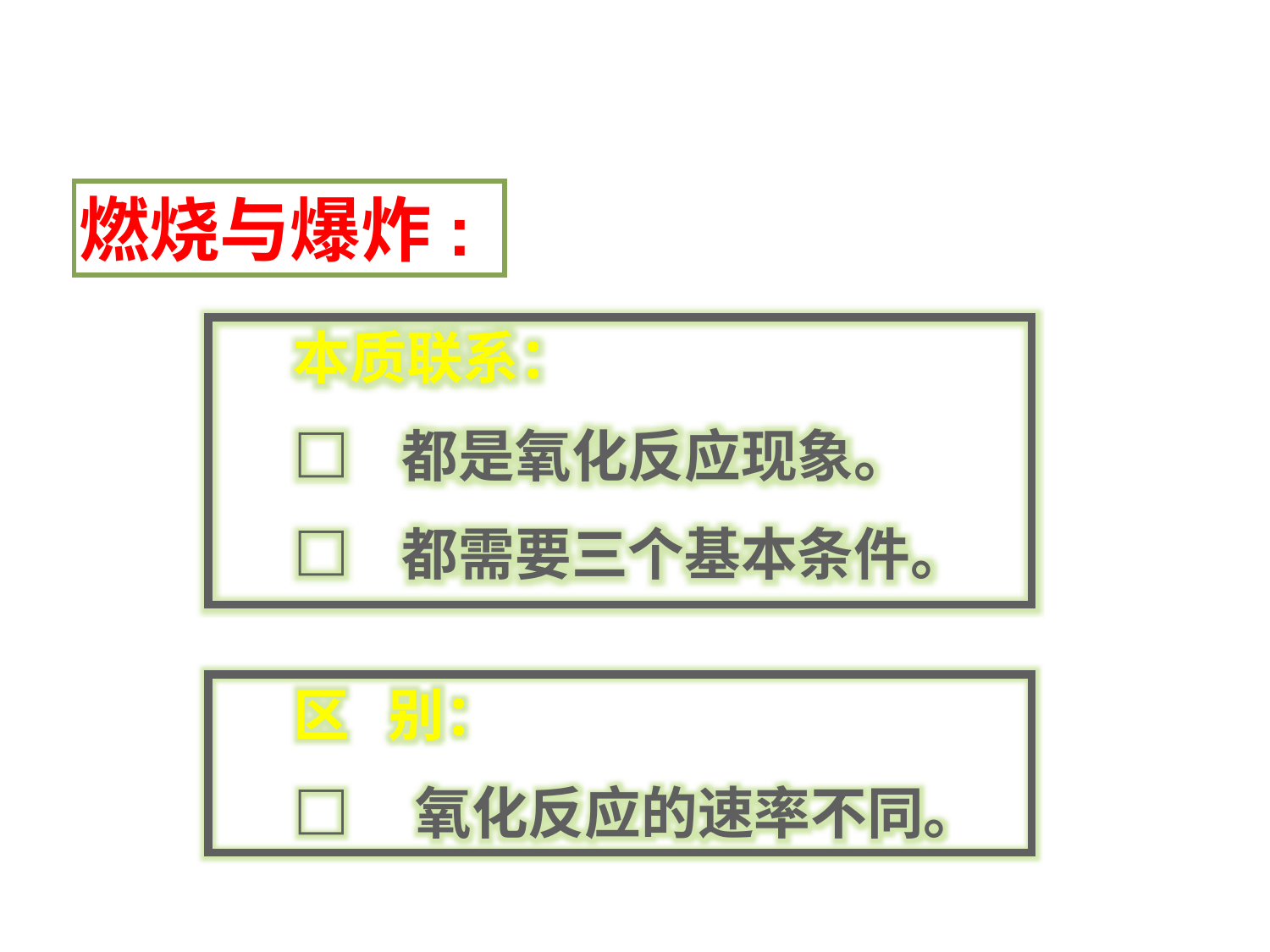

燃烧与爆炸:
本质联系：
□   都是氧化反应现象。
□   都需要三个基本条件。
区   别：
□    氧化反应的速率不同。